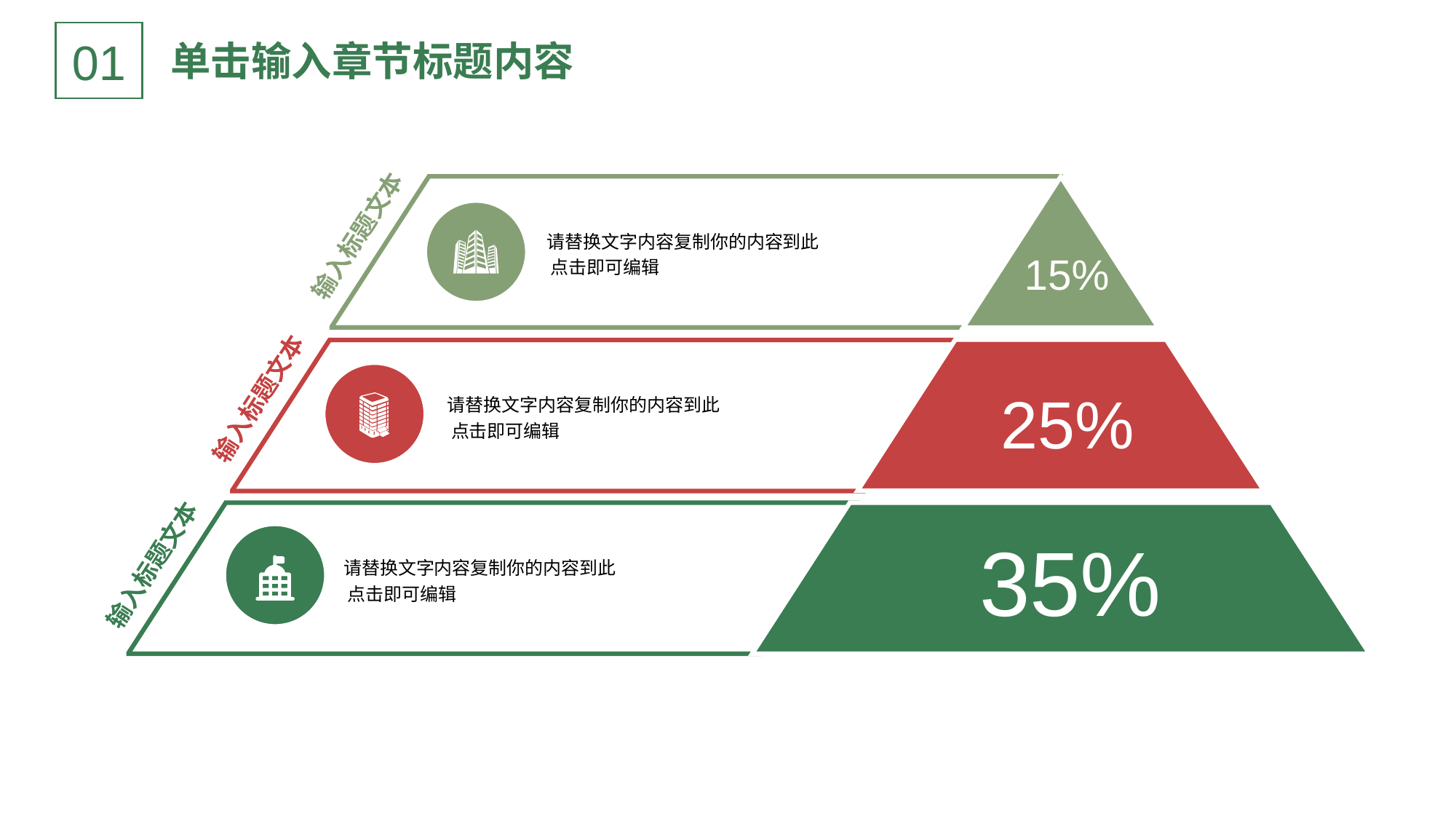

请替换文字内容复制你的内容到此
 点击即可编辑

输入标题文本

15%

请替换文字内容复制你的内容到此
 点击即可编辑

25%
输入标题文本

请替换文字内容复制你的内容到此
 点击即可编辑

35%

输入标题文本